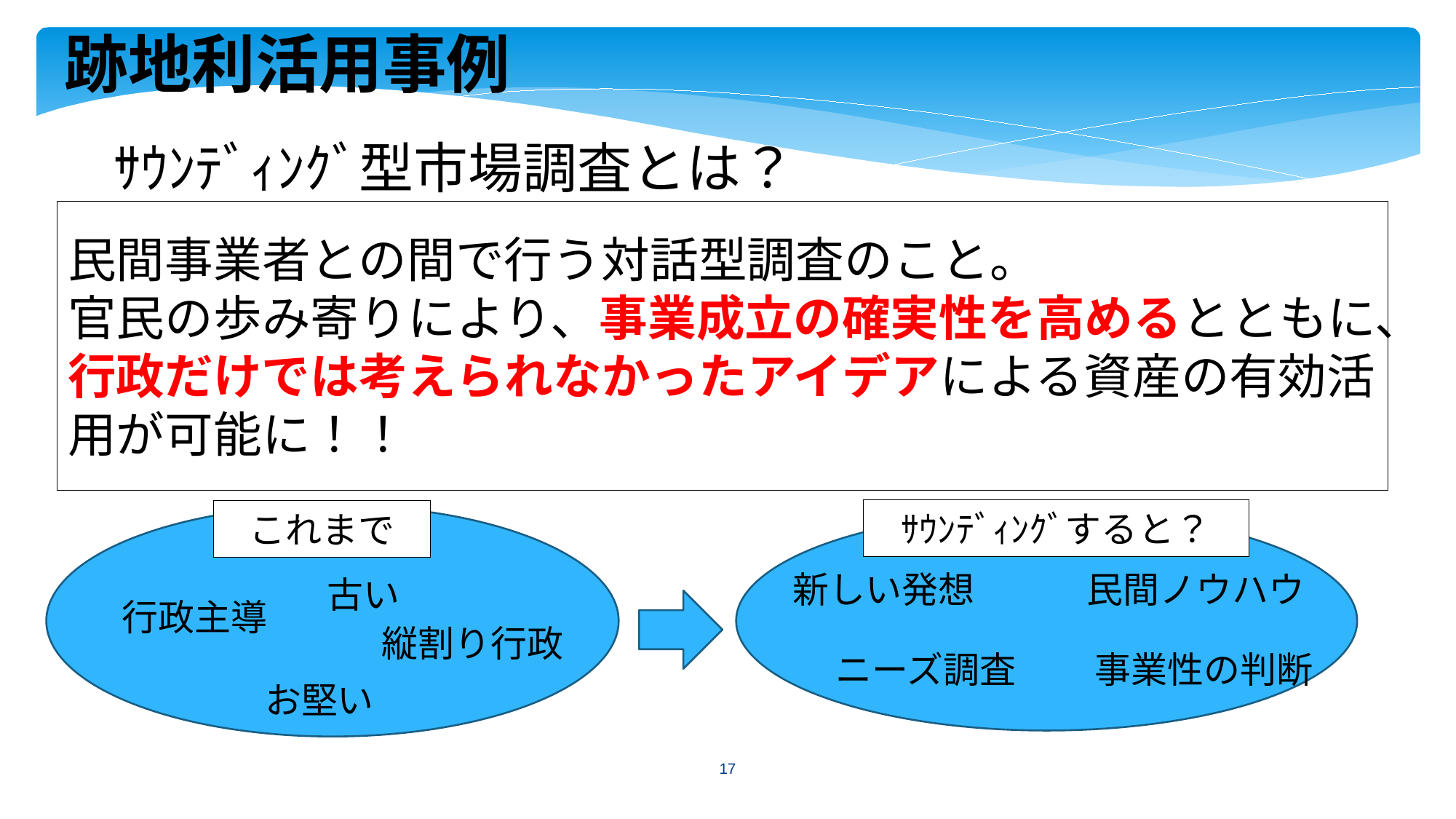

跡地利活用事例
ｻｳﾝﾃﾞｨﾝｸﾞ型市場調査とは？
民間事業者との間で行う対話型調査のこと。
官民の歩み寄りにより、事業成立の確実性を高めるとともに、行政だけでは考えられなかったアイデアによる資産の有効活用が可能に！！
ｻｳﾝﾃﾞｨﾝｸﾞすると？
これまで

新しい発想
民間ノウハウ
古い
行政主導

縦割り行政
ニーズ調査
事業性の判断
お堅い
17